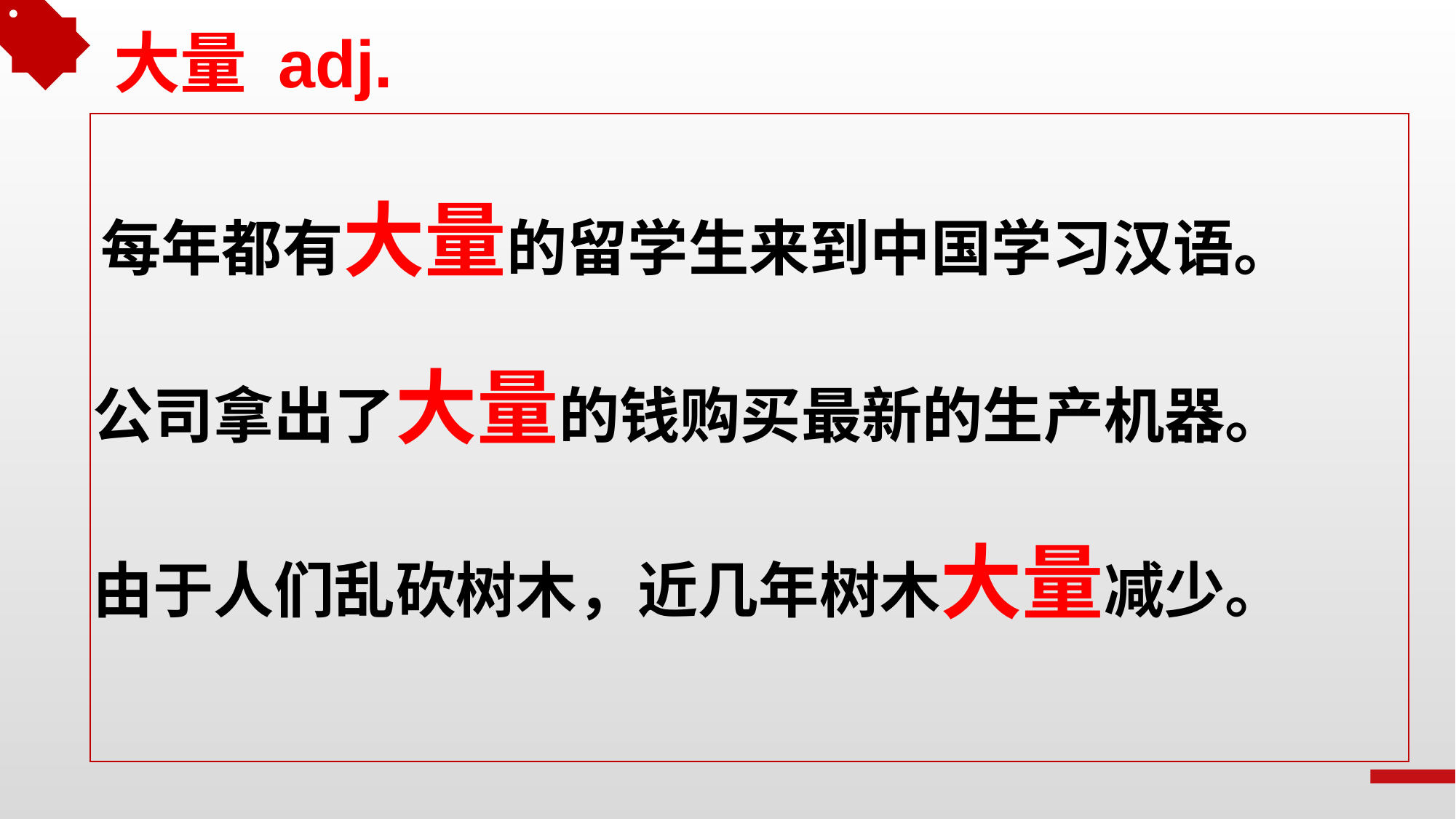

大量 adj.

每年都有大量的留学生来到中国学习汉语。
公司拿出了大量的钱购买最新的生产机器。
由于人们乱砍树木，近几年树木大量减少。